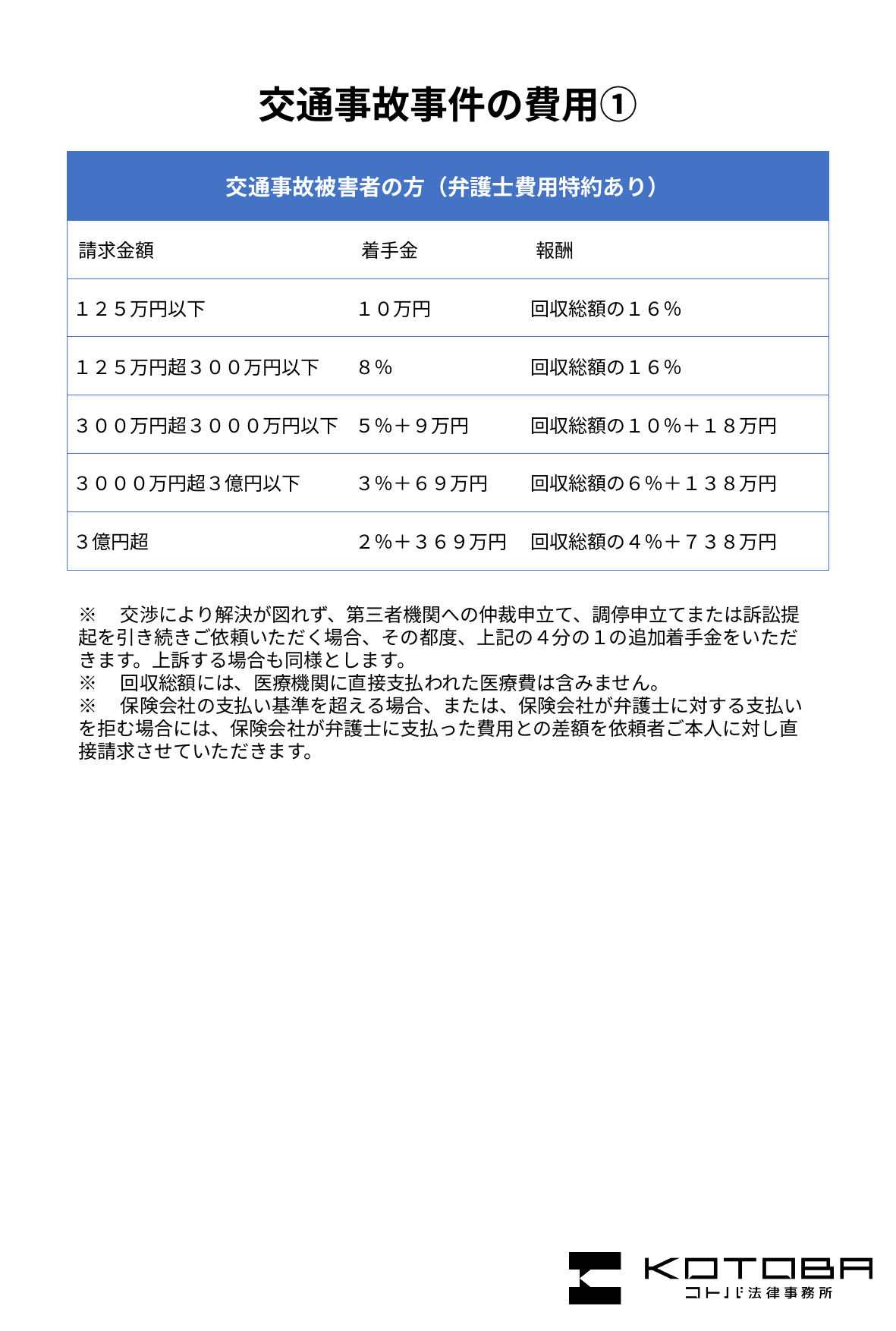

交通事故事件の費用①
| 交通事故被害者の方（弁護士費用特約あり） |  |  |
| --- | --- | --- |
| 請求金額 | 着手金 | 報酬 |
| １２５万円以下 | １０万円 | 回収総額の１６％ |
| １２５万円超３００万円以下 | ８％ | 回収総額の１６％ |
| ３００万円超３０００万円以下 | ５％＋９万円 | 回収総額の１０％＋１８万円 |
| ３０００万円超３億円以下 | ３％＋６９万円 | 回収総額の６％＋１３８万円 |
| ３億円超 | ２％＋３６９万円 | 回収総額の４％＋７３８万円 |
※　交渉により解決が図れず、第三者機関への仲裁申立て、調停申立てまたは訴訟提起を引き続きご依頼いただく場合、その都度、上記の４分の１の追加着手金をいただきます。上訴する場合も同様とします。
※　回収総額には、医療機関に直接支払われた医療費は含みません。
※　保険会社の支払い基準を超える場合、または、保険会社が弁護士に対する支払いを拒む場合には、保険会社が弁護士に支払った費用との差額を依頼者ご本人に対し直接請求させていただきます。